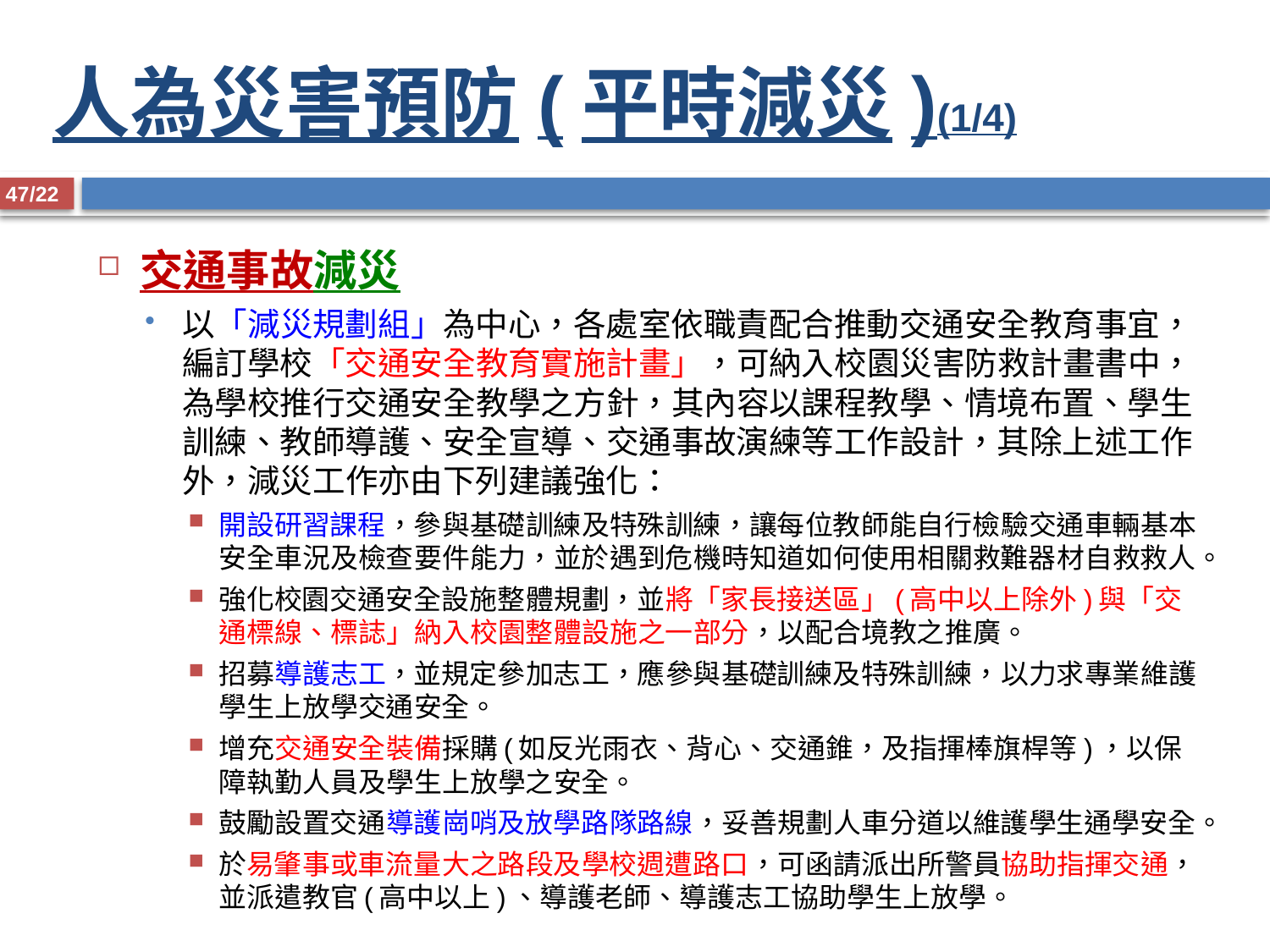

# 人為災害預防(平時減災)(1/4)
47/22
交通事故減災
以「減災規劃組」為中心，各處室依職責配合推動交通安全教育事宜，編訂學校「交通安全教育實施計畫」，可納入校園災害防救計畫書中，為學校推行交通安全教學之方針，其內容以課程教學、情境布置、學生訓練、教師導護、安全宣導、交通事故演練等工作設計，其除上述工作外，減災工作亦由下列建議強化：
開設研習課程，參與基礎訓練及特殊訓練，讓每位教師能自行檢驗交通車輛基本安全車況及檢查要件能力，並於遇到危機時知道如何使用相關救難器材自救救人。
強化校園交通安全設施整體規劃，並將「家長接送區」(高中以上除外)與「交通標線、標誌」納入校園整體設施之一部分，以配合境教之推廣。
招募導護志工，並規定參加志工，應參與基礎訓練及特殊訓練，以力求專業維護學生上放學交通安全。
增充交通安全裝備採購(如反光雨衣、背心、交通錐，及指揮棒旗桿等)，以保障執勤人員及學生上放學之安全。
鼓勵設置交通導護崗哨及放學路隊路線，妥善規劃人車分道以維護學生通學安全。
於易肇事或車流量大之路段及學校週遭路口，可函請派出所警員協助指揮交通，並派遣教官(高中以上)、導護老師、導護志工協助學生上放學。